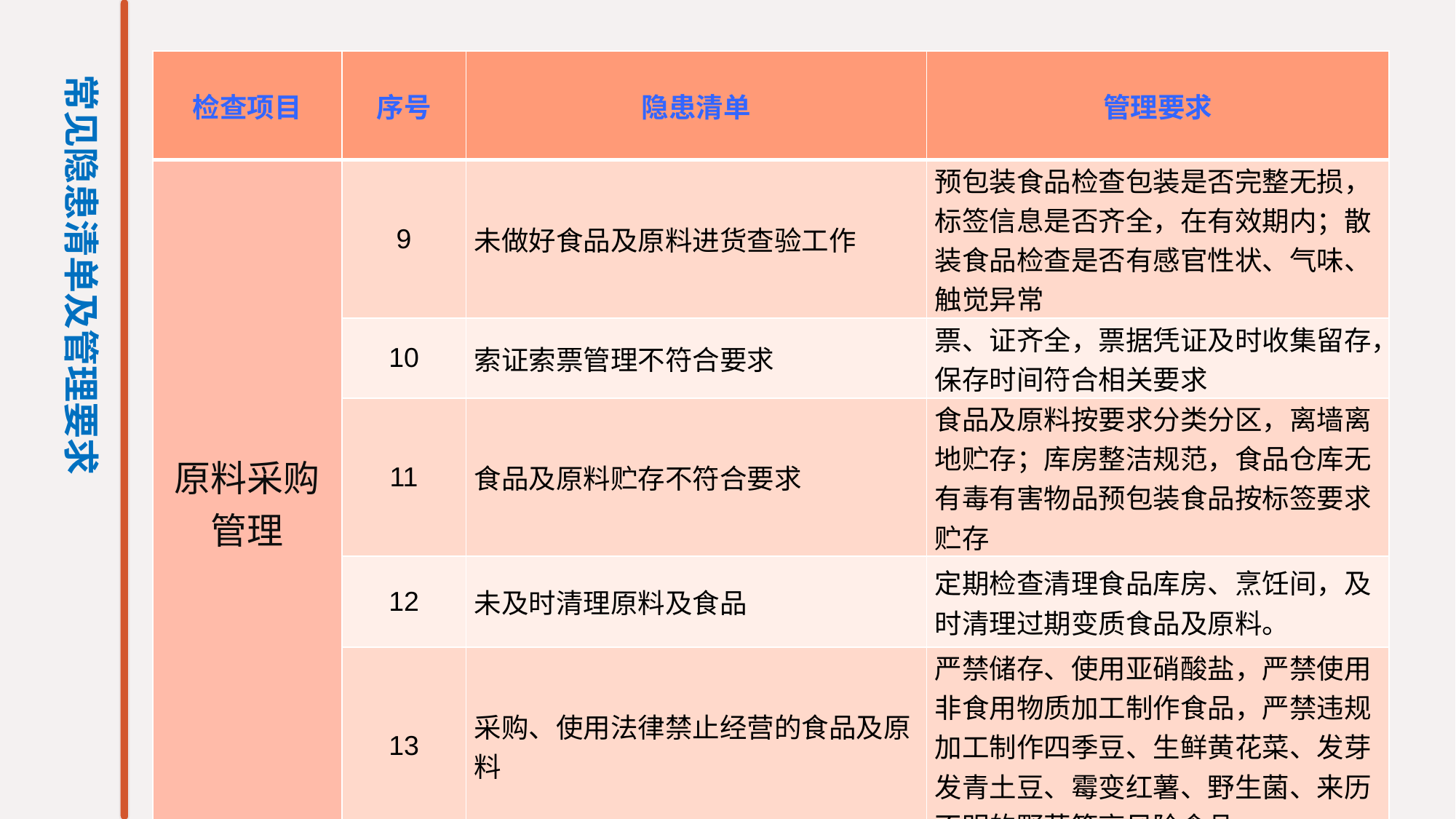

| 检查项目 | 序号 | 隐患清单 | 管理要求 |
| --- | --- | --- | --- |
| 原料采购 管理 | 9 | 未做好食品及原料进货查验工作 | 预包装食品检查包装是否完整无损，标签信息是否齐全，在有效期内；散装食品检查是否有感官性状、气味、触觉异常 |
|  | 10 | 索证索票管理不符合要求 | 票、证齐全，票据凭证及时收集留存，保存时间符合相关要求 |
|  | 11 | 食品及原料贮存不符合要求 | 食品及原料按要求分类分区，离墙离地贮存；库房整洁规范，食品仓库无有毒有害物品预包装食品按标签要求贮存 |
|  | 12 | 未及时清理原料及食品 | 定期检查清理食品库房、烹饪间，及时清理过期变质食品及原料。 |
|  | 13 | 采购、使用法律禁止经营的食品及原料 | 严禁储存、使用亚硝酸盐，严禁使用非食用物质加工制作食品，严禁违规加工制作四季豆、生鲜黄花菜、发芽发青土豆、霉变红薯、野生菌、来历不明的野菜等高风险食品 |
常见隐患清单及管理要求